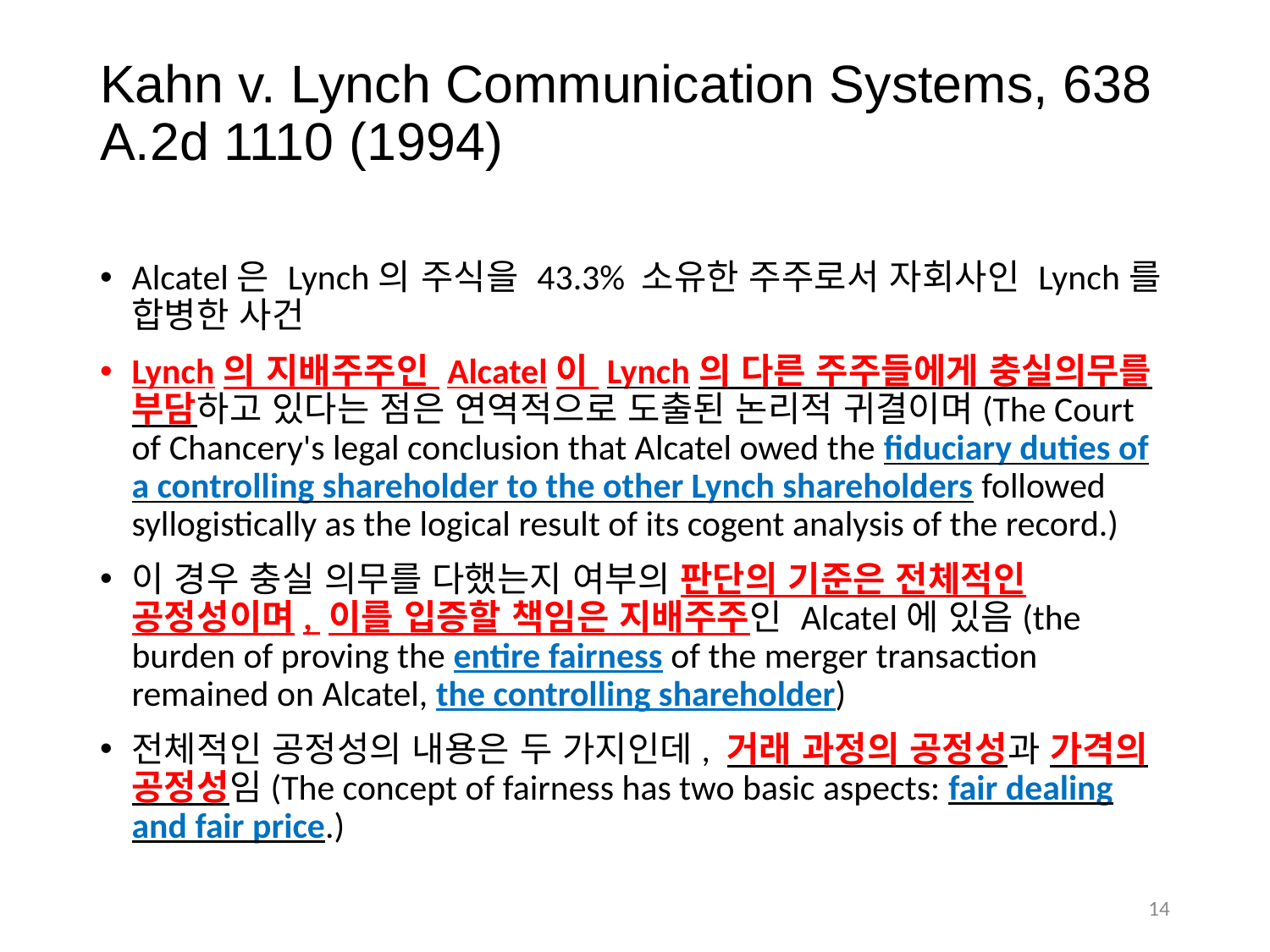

# Kahn v. Lynch Communication Systems, 638 A.2d 1110 (1994)
Alcatel은 Lynch의 주식을 43.3% 소유한 주주로서 자회사인 Lynch를 합병한 사건
Lynch의 지배주주인 Alcatel이 Lynch의 다른 주주들에게 충실의무를 부담하고 있다는 점은 연역적으로 도출된 논리적 귀결이며(The Court of Chancery's legal conclusion that Alcatel owed the fiduciary duties of a controlling shareholder to the other Lynch shareholders followed syllogistically as the logical result of its cogent analysis of the record.)
이 경우 충실 의무를 다했는지 여부의 판단의 기준은 전체적인 공정성이며, 이를 입증할 책임은 지배주주인 Alcatel에 있음(the burden of proving the entire fairness of the merger transaction remained on Alcatel, the controlling shareholder)
전체적인 공정성의 내용은 두 가지인데, 거래 과정의 공정성과 가격의 공정성임(The concept of fairness has two basic aspects: fair dealing and fair price.)
14